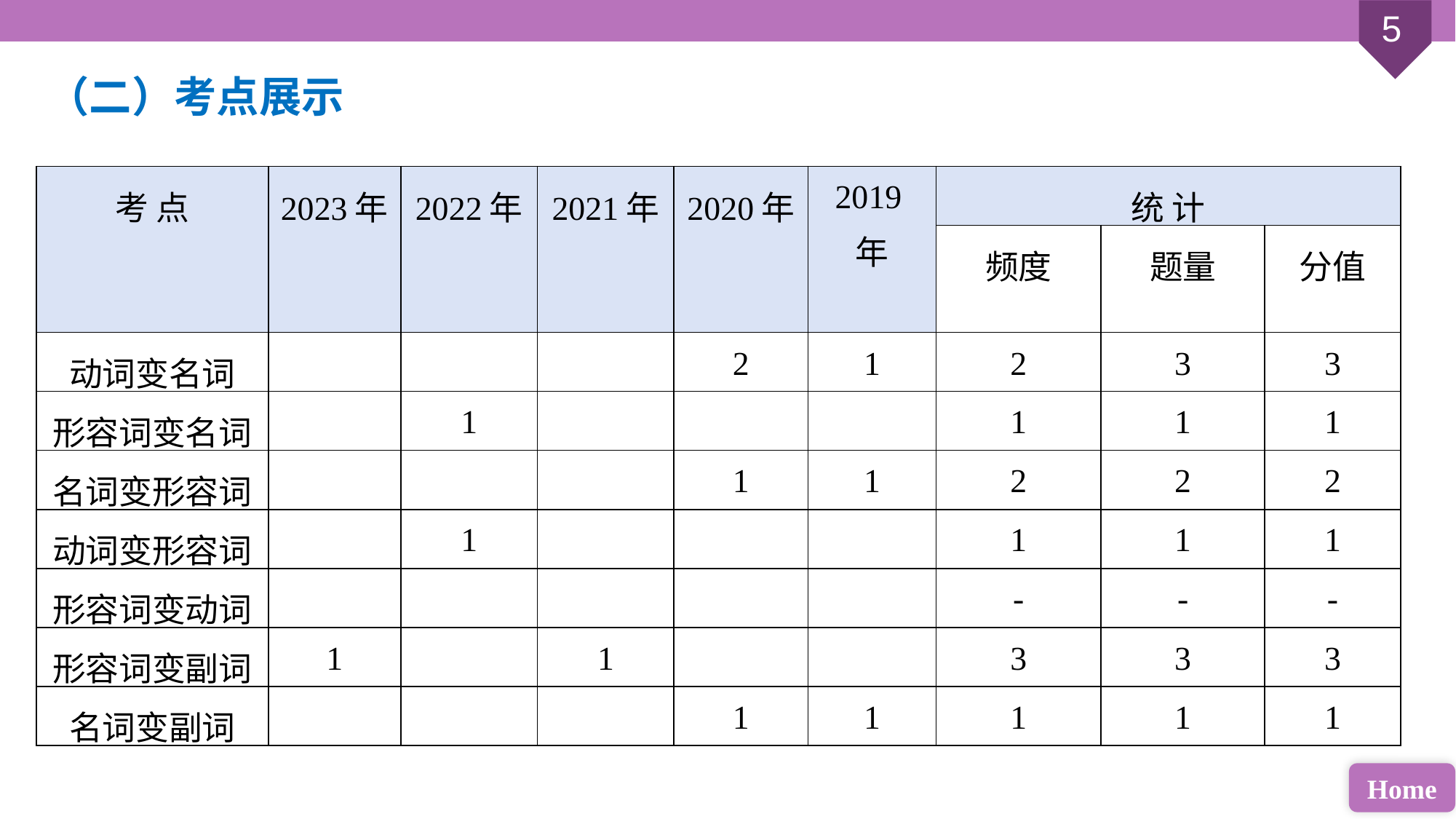

（二）考点展示
| 考 点 | 2023年 | 2022年 | 2021年 | 2020年 | 2019年 | 统 计 |  |  |
| --- | --- | --- | --- | --- | --- | --- | --- | --- |
|  |  |  |  |  |  | 频度 | 题量 | 分值 |
| 动词变名词 |  |  |  | 2 | 1 | 2 | 3 | 3 |
| 形容词变名词 |  | 1 |  |  |  | 1 | 1 | 1 |
| 名词变形容词 |  |  |  | 1 | 1 | 2 | 2 | 2 |
| 动词变形容词 |  | 1 |  |  |  | 1 | 1 | 1 |
| 形容词变动词 |  |  |  |  |  | - | - | - |
| 形容词变副词 | 1 |  | 1 |  |  | 3 | 3 | 3 |
| 名词变副词 |  |  |  | 1 | 1 | 1 | 1 | 1 |